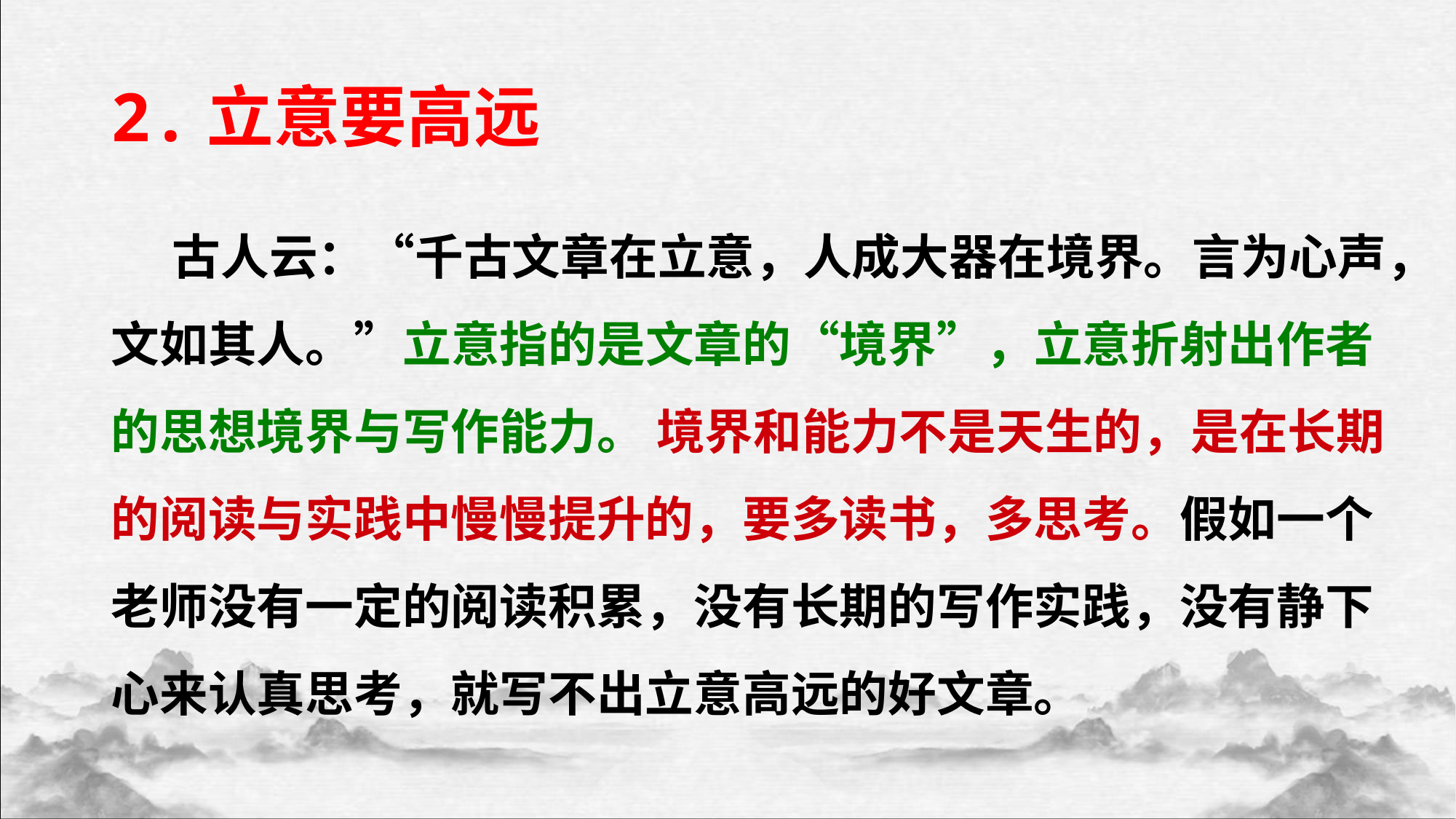

2.立意要高远
     古人云：“千古文章在立意，人成大器在境界。言为心声，文如其人。”立意指的是文章的“境界”，立意折射出作者的思想境界与写作能力。 境界和能力不是天生的，是在长期的阅读与实践中慢慢提升的，要多读书，多思考。假如一个老师没有一定的阅读积累，没有长期的写作实践，没有静下心来认真思考，就写不出立意高远的好文章。